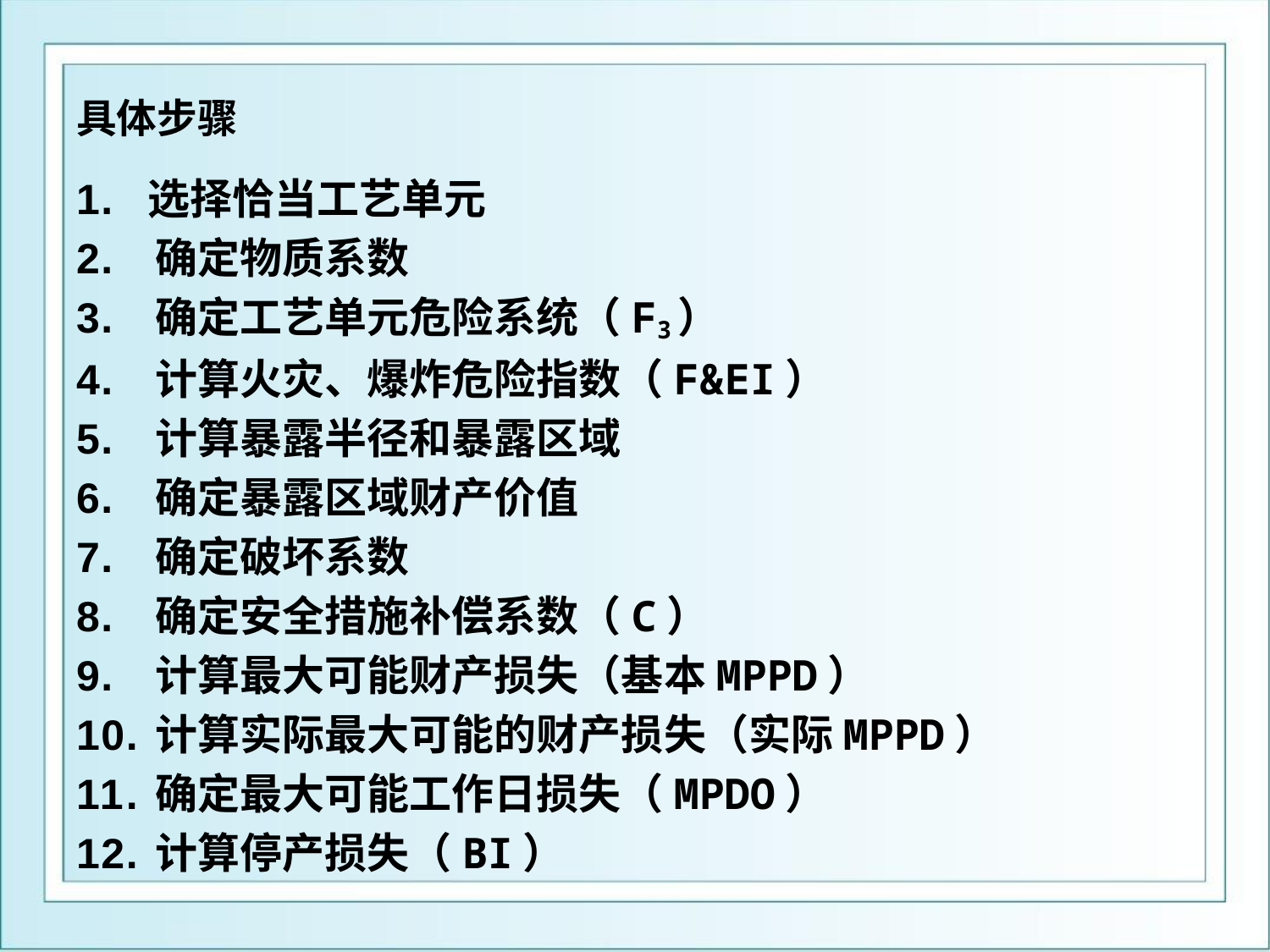

# 具体步骤
选择恰当工艺单元
确定物质系数
确定工艺单元危险系统（F3）
计算火灾、爆炸危险指数（F&EI）
计算暴露半径和暴露区域
确定暴露区域财产价值
确定破坏系数
确定安全措施补偿系数（C）
计算最大可能财产损失（基本MPPD）
计算实际最大可能的财产损失（实际MPPD）
确定最大可能工作日损失（MPDO）
计算停产损失（BI）